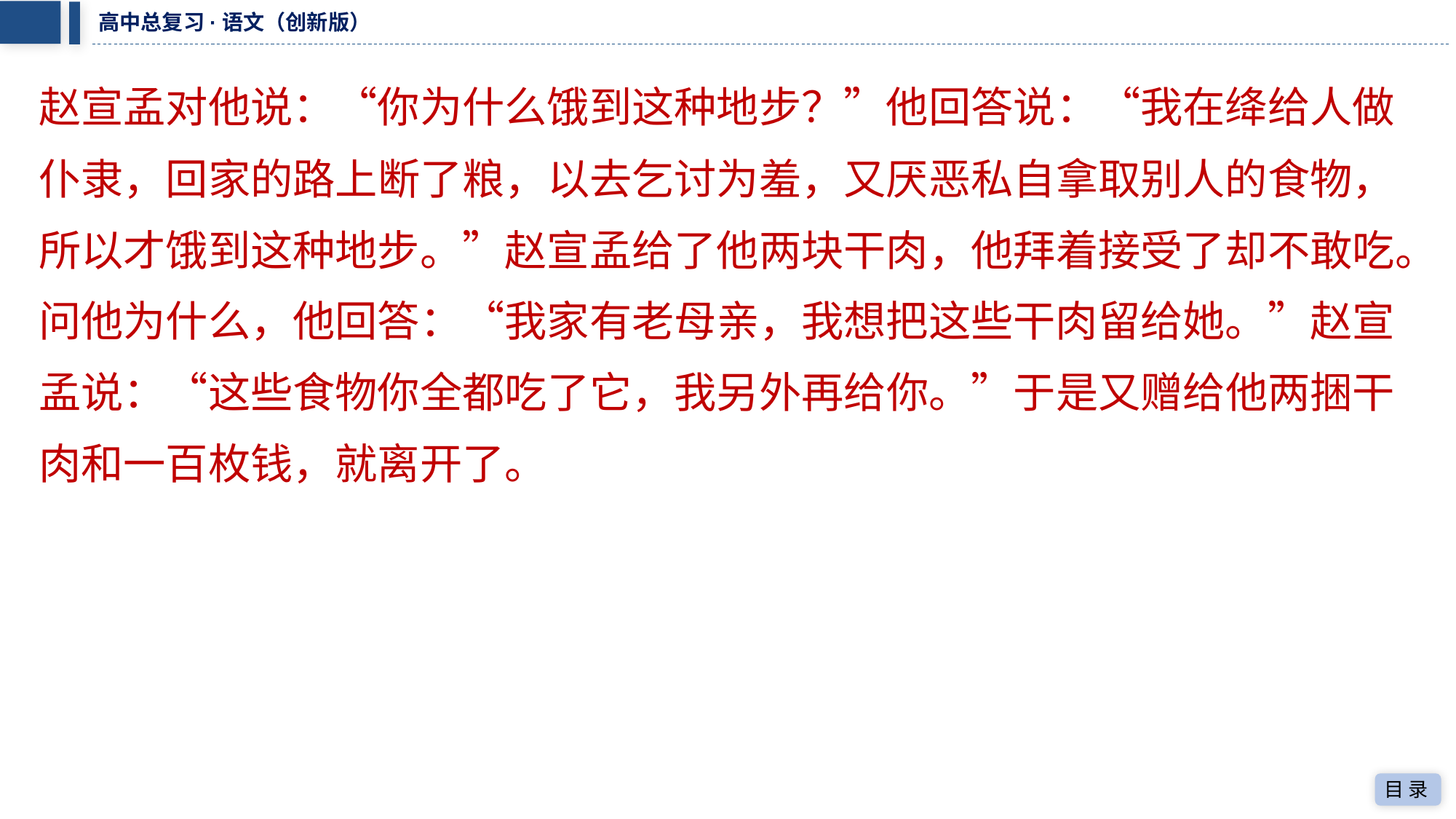

赵宣孟对他说：“你为什么饿到这种地步？”他回答说：“我在绛给人做
仆隶，回家的路上断了粮，以去乞讨为羞，又厌恶私自拿取别人的食物，
所以才饿到这种地步。”赵宣孟给了他两块干肉，他拜着接受了却不敢吃。
问他为什么，他回答：“我家有老母亲，我想把这些干肉留给她。”赵宣
孟说：“这些食物你全都吃了它，我另外再给你。”于是又赠给他两捆干
肉和一百枚钱，就离开了。